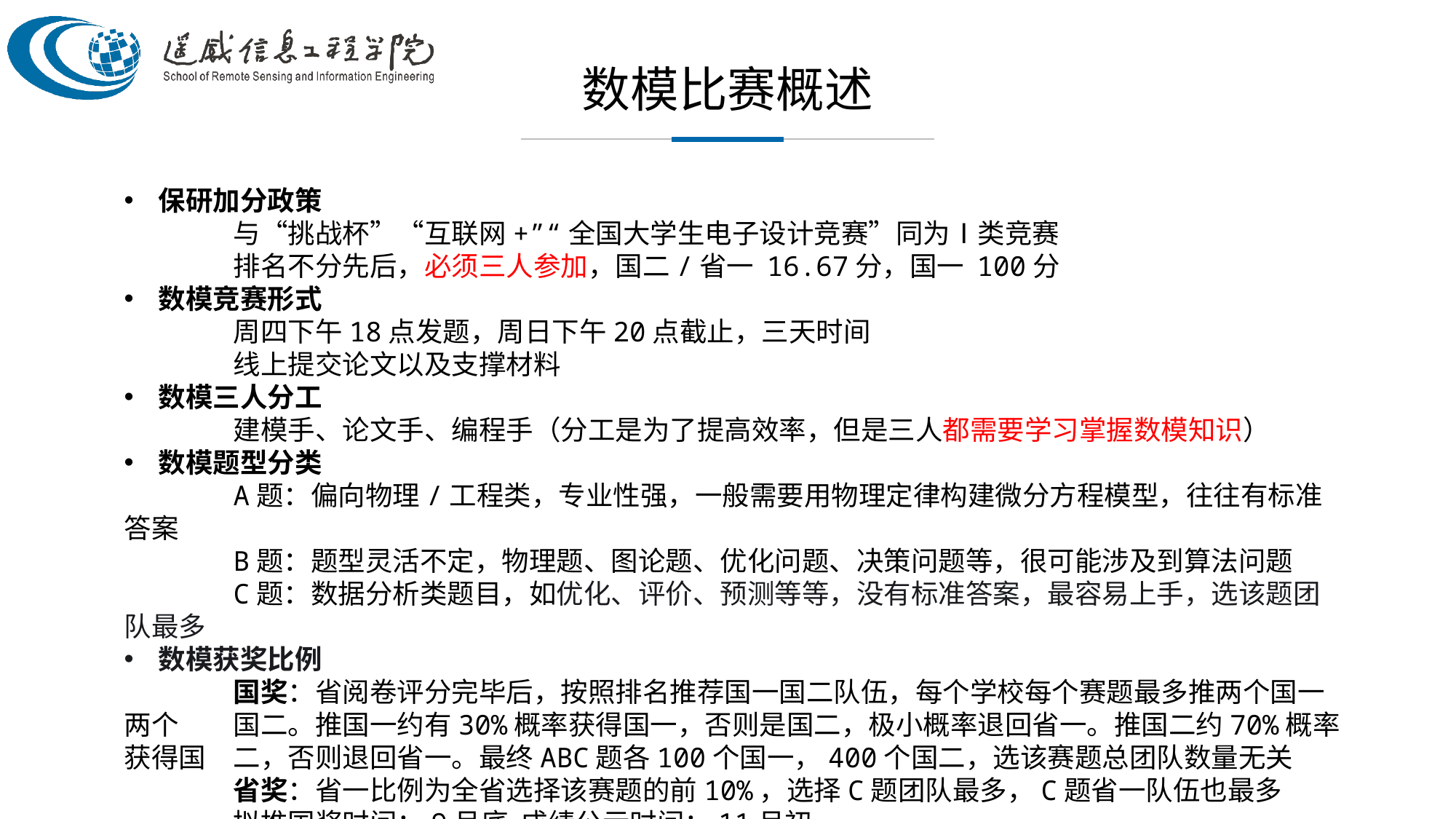

数模比赛概述
保研加分政策
	与“挑战杯”“互联网+”“全国大学生电子设计竞赛”同为Ⅰ类竞赛
	排名不分先后，必须三人参加，国二/省一 16.67分，国一 100分
数模竞赛形式
	周四下午18点发题，周日下午20点截止，三天时间
	线上提交论文以及支撑材料
数模三人分工
	建模手、论文手、编程手（分工是为了提高效率，但是三人都需要学习掌握数模知识）
数模题型分类
	A题：偏向物理/工程类，专业性强，一般需要用物理定律构建微分方程模型，往往有标准答案
	B题：题型灵活不定，物理题、图论题、优化问题、决策问题等，很可能涉及到算法问题
	C题：数据分析类题目，如优化、评价、预测等等，没有标准答案，最容易上手，选该题团队最多
数模获奖比例
	国奖：省阅卷评分完毕后，按照排名推荐国一国二队伍，每个学校每个赛题最多推两个国一两个	国二。推国一约有30%概率获得国一，否则是国二，极小概率退回省一。推国二约70%概率获得国	二，否则退回省一。最终ABC题各100个国一，400个国二，选该赛题总团队数量无关
	省奖：省一比例为全省选择该赛题的前10%，选择C题团队最多，C题省一队伍也最多
	拟推国奖时间：9月底  成绩公示时间：11月初